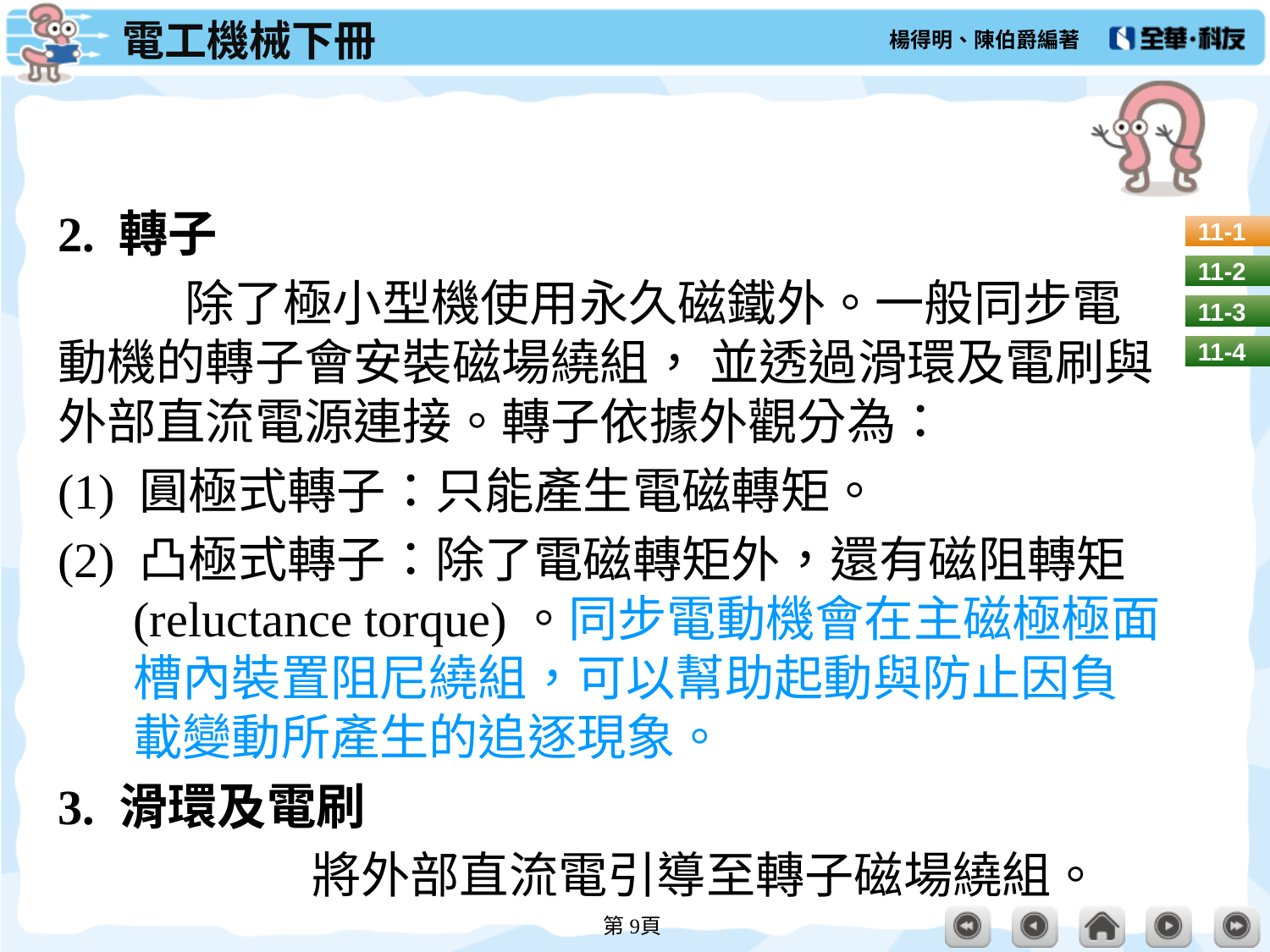

#
2. 轉子
	除了極小型機使用永久磁鐵外。一般同步電動機的轉子會安裝磁場繞組， 並透過滑環及電刷與外部直流電源連接。轉子依據外觀分為：
(1) 圓極式轉子：只能產生電磁轉矩。
(2) 凸極式轉子：除了電磁轉矩外，還有磁阻轉矩(reluctance torque)。同步電動機會在主磁極極面槽內裝置阻尼繞組，可以幫助起動與防止因負載變動所產生的追逐現象。
3. 滑環及電刷
		將外部直流電引導至轉子磁場繞組。